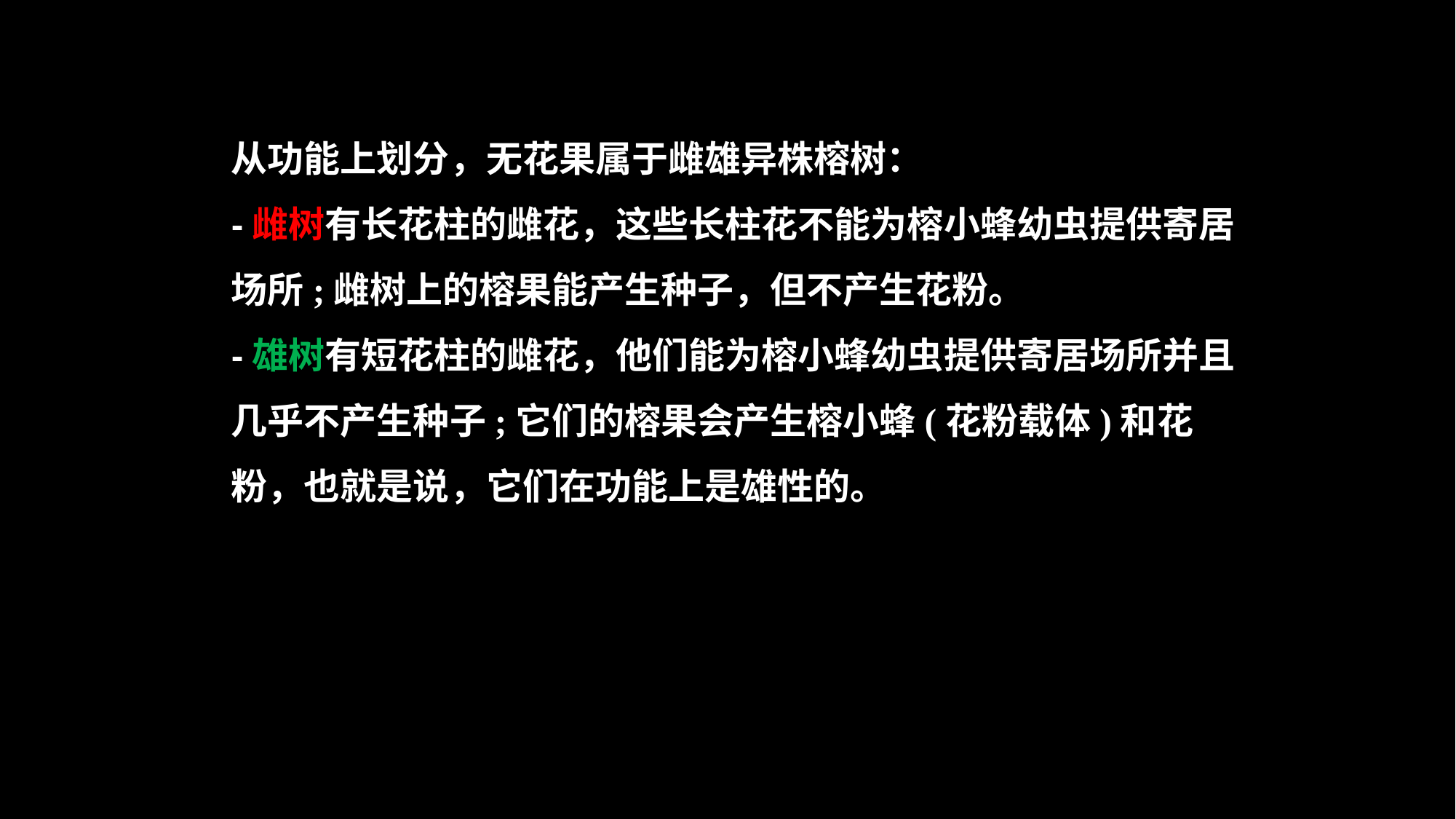

从功能上划分，无花果属于雌雄异株榕树：
-雌树有长花柱的雌花，这些长柱花不能为榕小蜂幼虫提供寄居场所;雌树上的榕果能产生种子，但不产生花粉。
-雄树有短花柱的雌花，他们能为榕小蜂幼虫提供寄居场所并且几乎不产生种子;它们的榕果会产生榕小蜂(花粉载体)和花粉，也就是说，它们在功能上是雄性的。